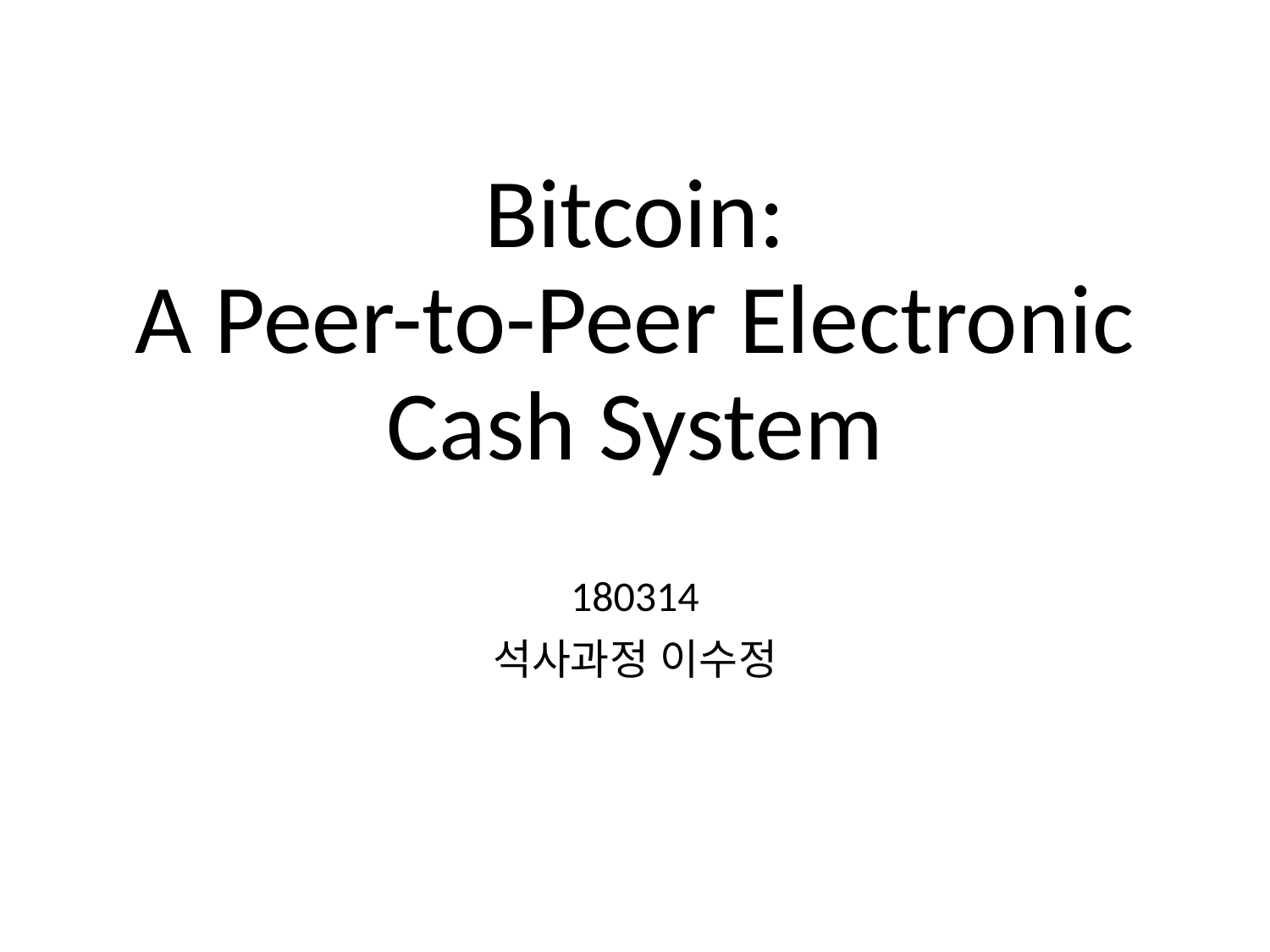

# Bitcoin: A Peer-to-Peer Electronic Cash System

180314
석사과정 이수정